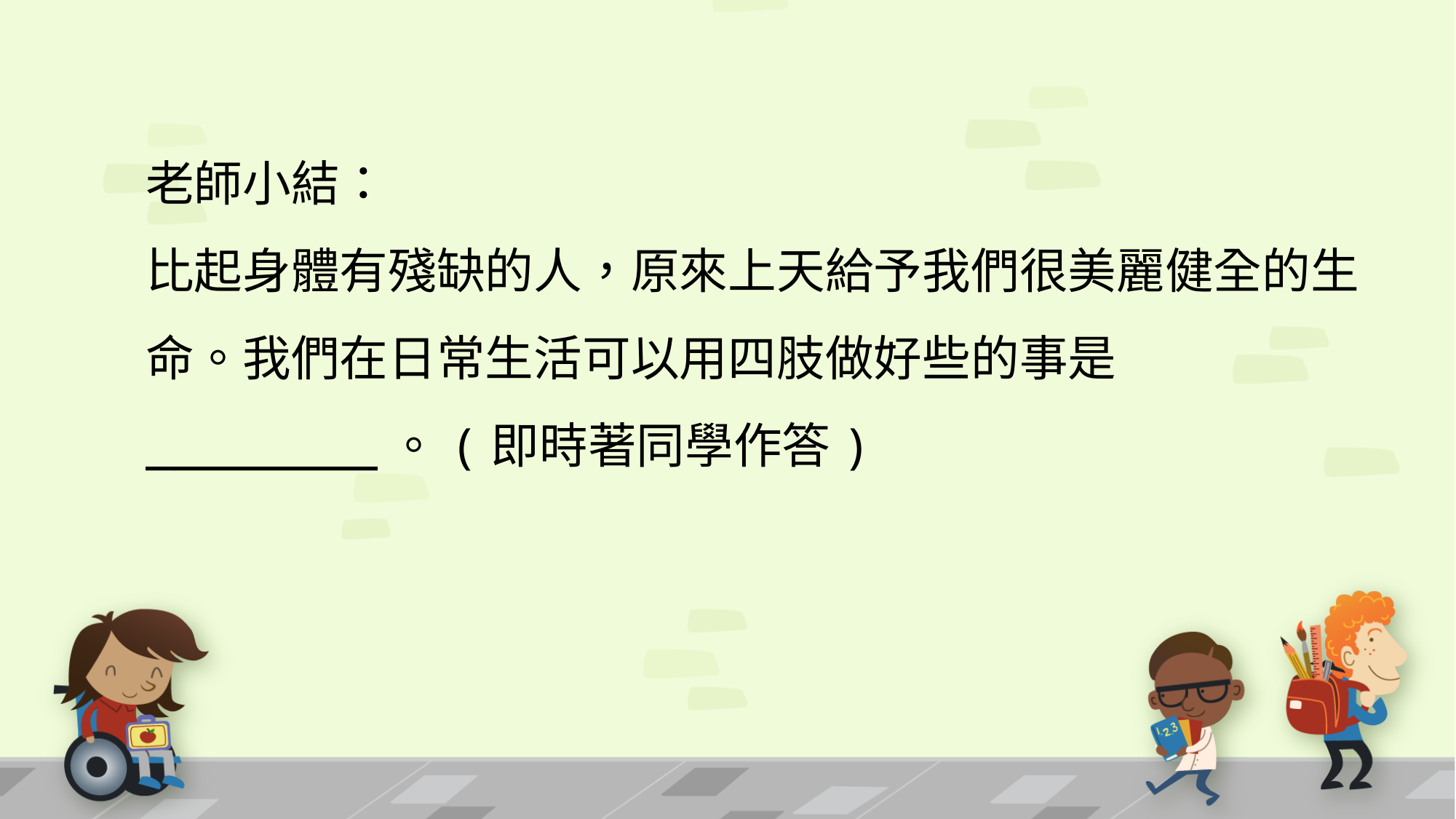

# 老師小結： 比起身體有殘缺的人，原來上天給予我們很美麗健全的生命。我們在日常生活可以用四肢做好些的事是________。(即時著同學作答)